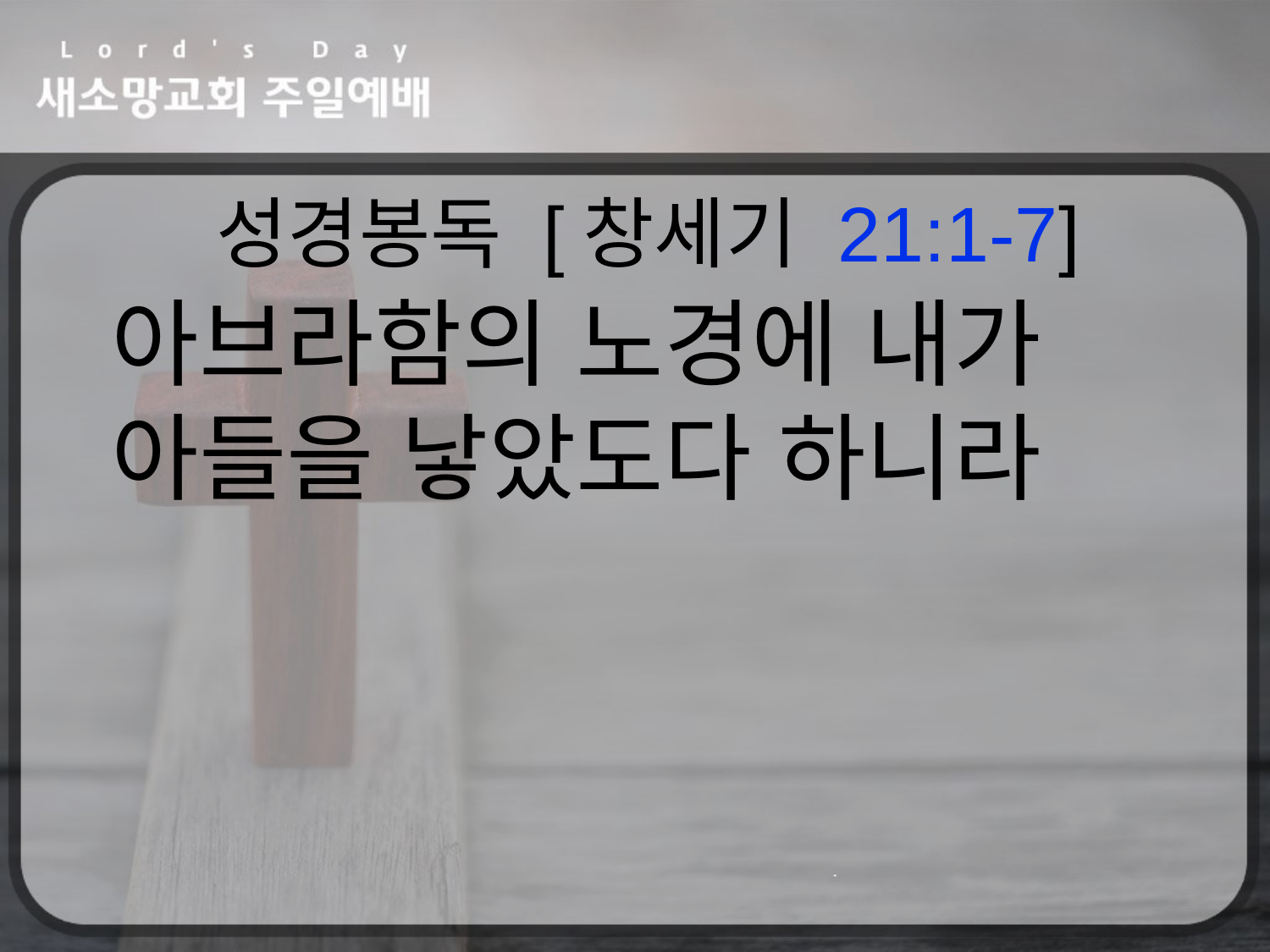

성경봉독 [창세기 21:1-7]
아브라함의 노경에 내가 아들을 낳았도다 하니라